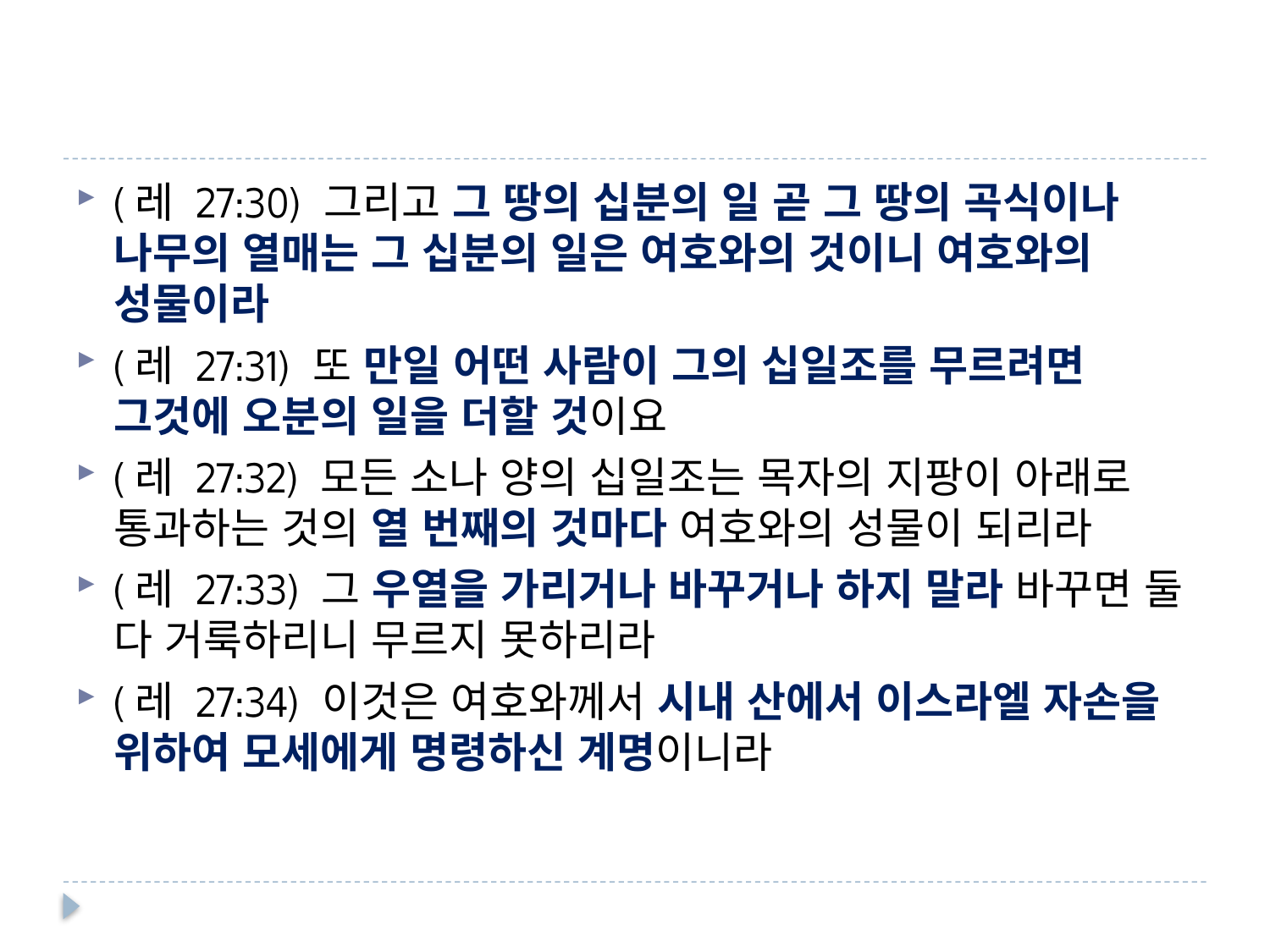

#
(레 27:30) 그리고 그 땅의 십분의 일 곧 그 땅의 곡식이나 나무의 열매는 그 십분의 일은 여호와의 것이니 여호와의 성물이라
(레 27:31) 또 만일 어떤 사람이 그의 십일조를 무르려면 그것에 오분의 일을 더할 것이요
(레 27:32) 모든 소나 양의 십일조는 목자의 지팡이 아래로 통과하는 것의 열 번째의 것마다 여호와의 성물이 되리라
(레 27:33) 그 우열을 가리거나 바꾸거나 하지 말라 바꾸면 둘 다 거룩하리니 무르지 못하리라
(레 27:34) 이것은 여호와께서 시내 산에서 이스라엘 자손을 위하여 모세에게 명령하신 계명이니라